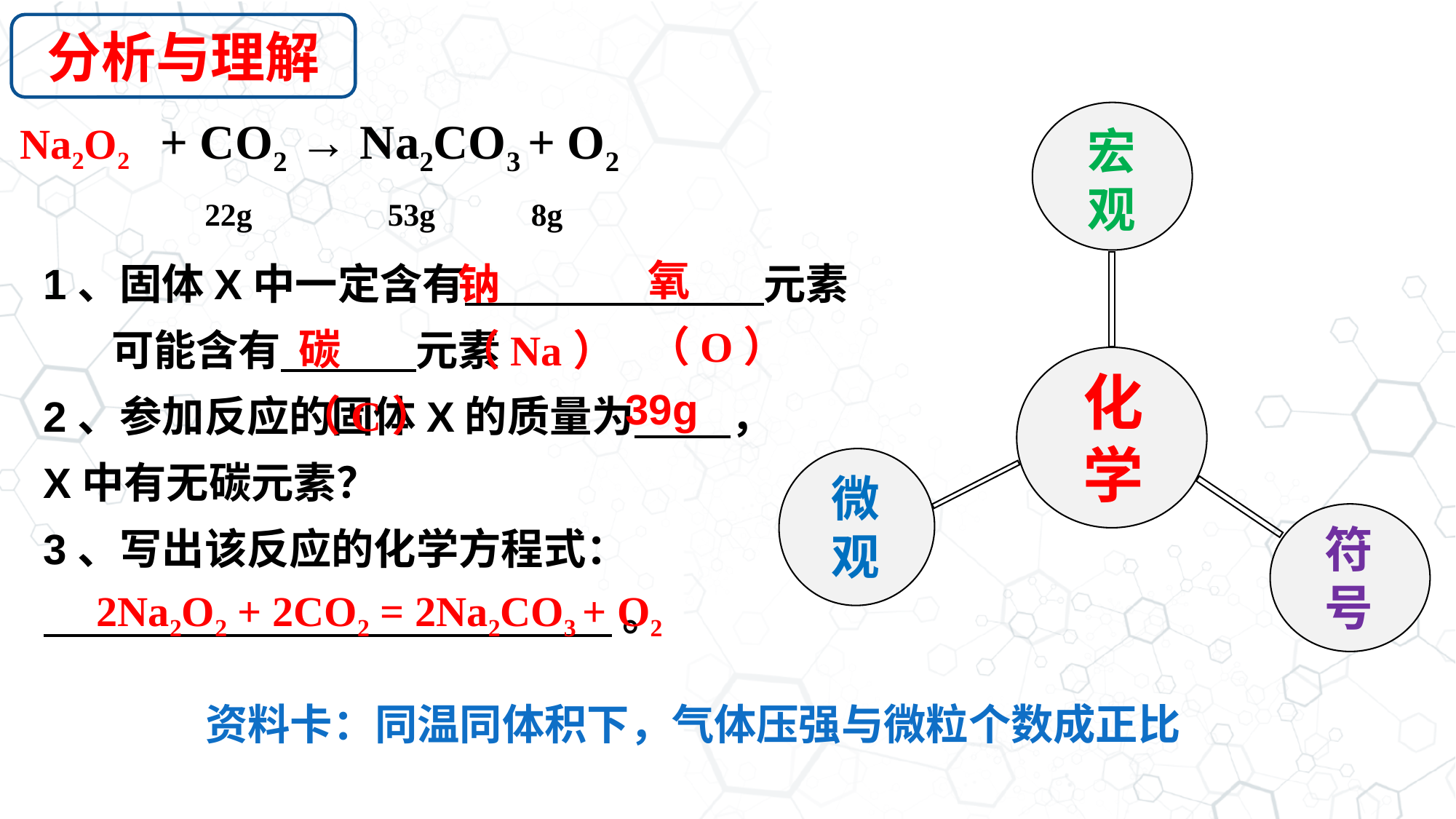

分析与理解
Na2O2
X + CO2 → Na2CO3 + O2

宏观
            22g                 53g            8g
氧（O）
钠（Na）
1、固体X中一定含有                               元素
      可能含有              元素
2、参加反应的固体X的质量为          ，
X中有无碳元素？
3、写出该反应的化学方程式：
                                                           。

碳（C）

化学
39g

微观

符号
2Na2O2 + 2CO2 = 2Na2CO3 + O2
资料卡：同温同体积下，气体压强与微粒个数成正比